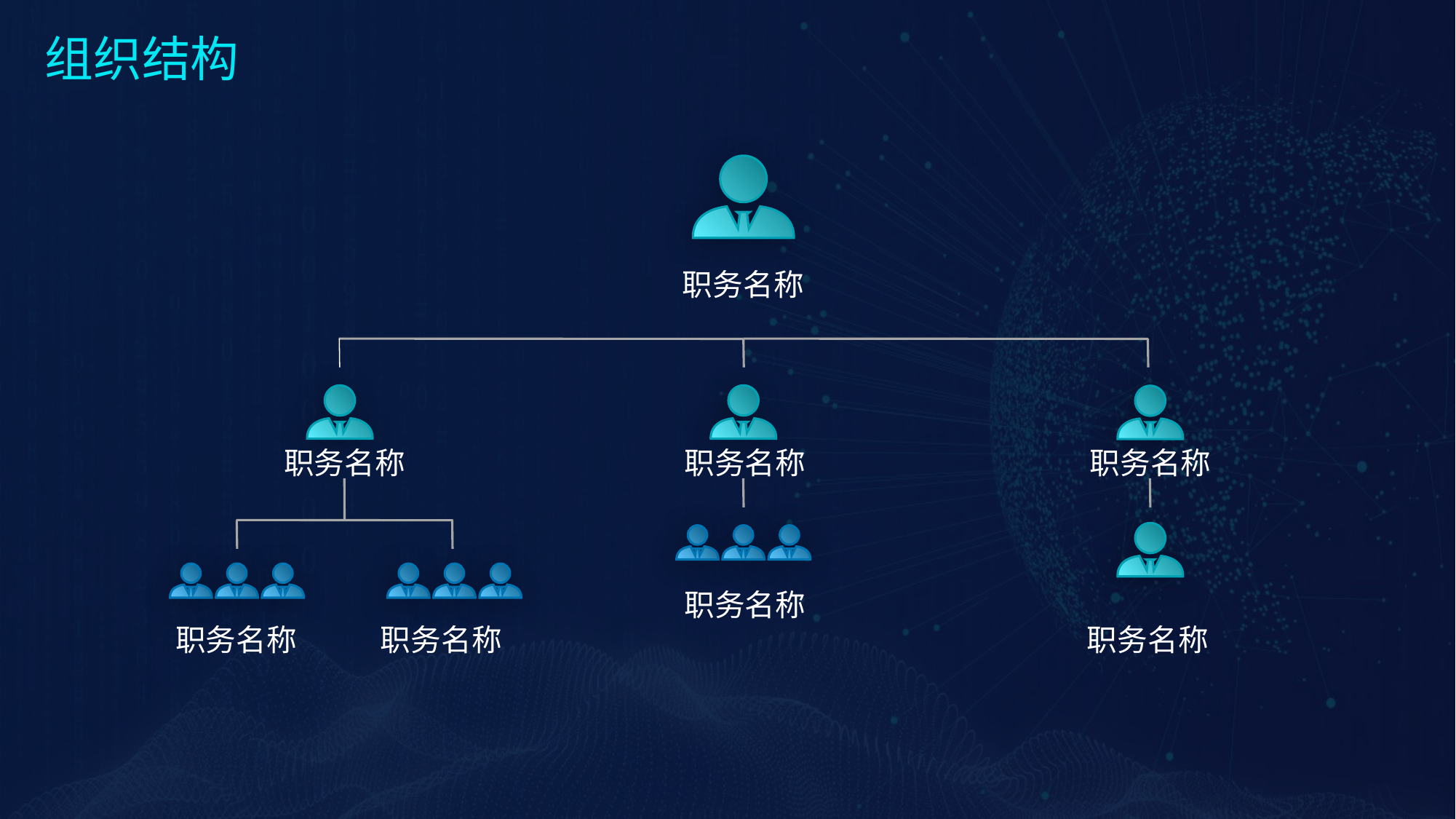

组织结构

职务名称

职务名称
职务名称
职务名称

职务名称
职务名称
职务名称
职务名称